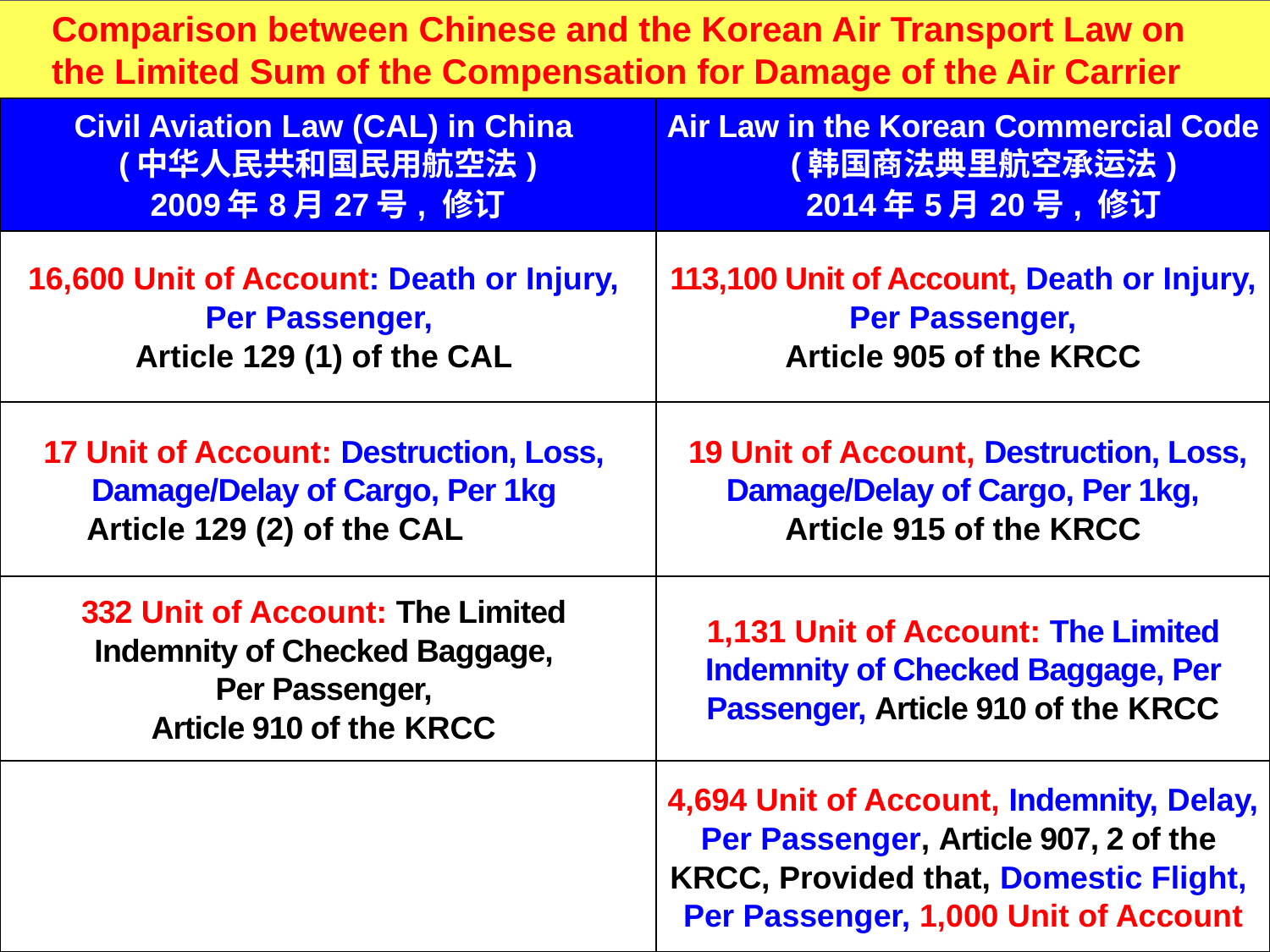

Comparison between Chinese and the Korean Air Transport Law on
    the Limited Sum of the Compensation for Damage of the Air Carrier
| Civil Aviation Law (CAL) in China (中华人民共和国民用航空法) 2009年8月27号, 修订 | Air Law in the Korean Commercial Code (韩国商法典里航空承运法) 2014年5月20号, 修订 |
| --- | --- |
| 16,600 Unit of Account: Death or Injury, Per Passenger, Article 129 (1) of the CAL | 113,100 Unit of Account, Death or Injury, Per Passenger, Article 905 of the KRCC |
| 17 Unit of Account: Destruction, Loss, Damage/Delay of Cargo, Per 1kg Article 129 (2) of the CAL | 19 Unit of Account, Destruction, Loss, Damage/Delay of Cargo, Per 1kg, Article 915 of the KRCC |
| 332 Unit of Account: The Limited Indemnity of Checked Baggage, Per Passenger, Article 910 of the KRCC | 1,131 Unit of Account: The Limited Indemnity of Checked Baggage, Per Passenger, Article 910 of the KRCC |
|  | 4,694 Unit of Account, Indemnity, Delay, Per Passenger, Article 907, 2 of the KRCC, Provided that, Domestic Flight, Per Passenger, 1,000 Unit of Account |
52